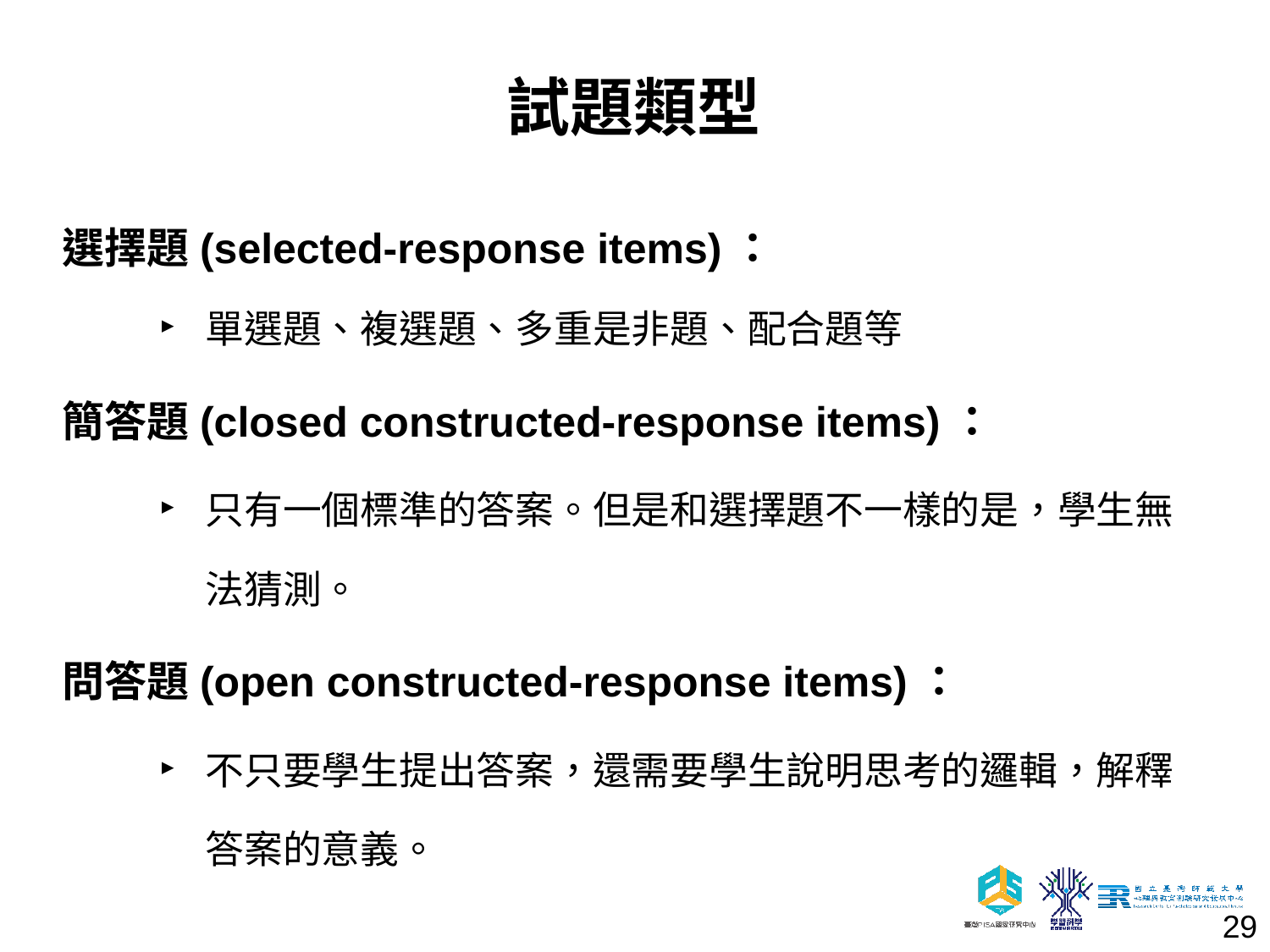

# 試題類型
選擇題(selected-response items)：
單選題、複選題、多重是非題、配合題等
簡答題(closed constructed-response items)：
只有一個標準的答案。但是和選擇題不一樣的是，學生無法猜測。
問答題(open constructed-response items)：
不只要學生提出答案，還需要學生說明思考的邏輯，解釋答案的意義。
29